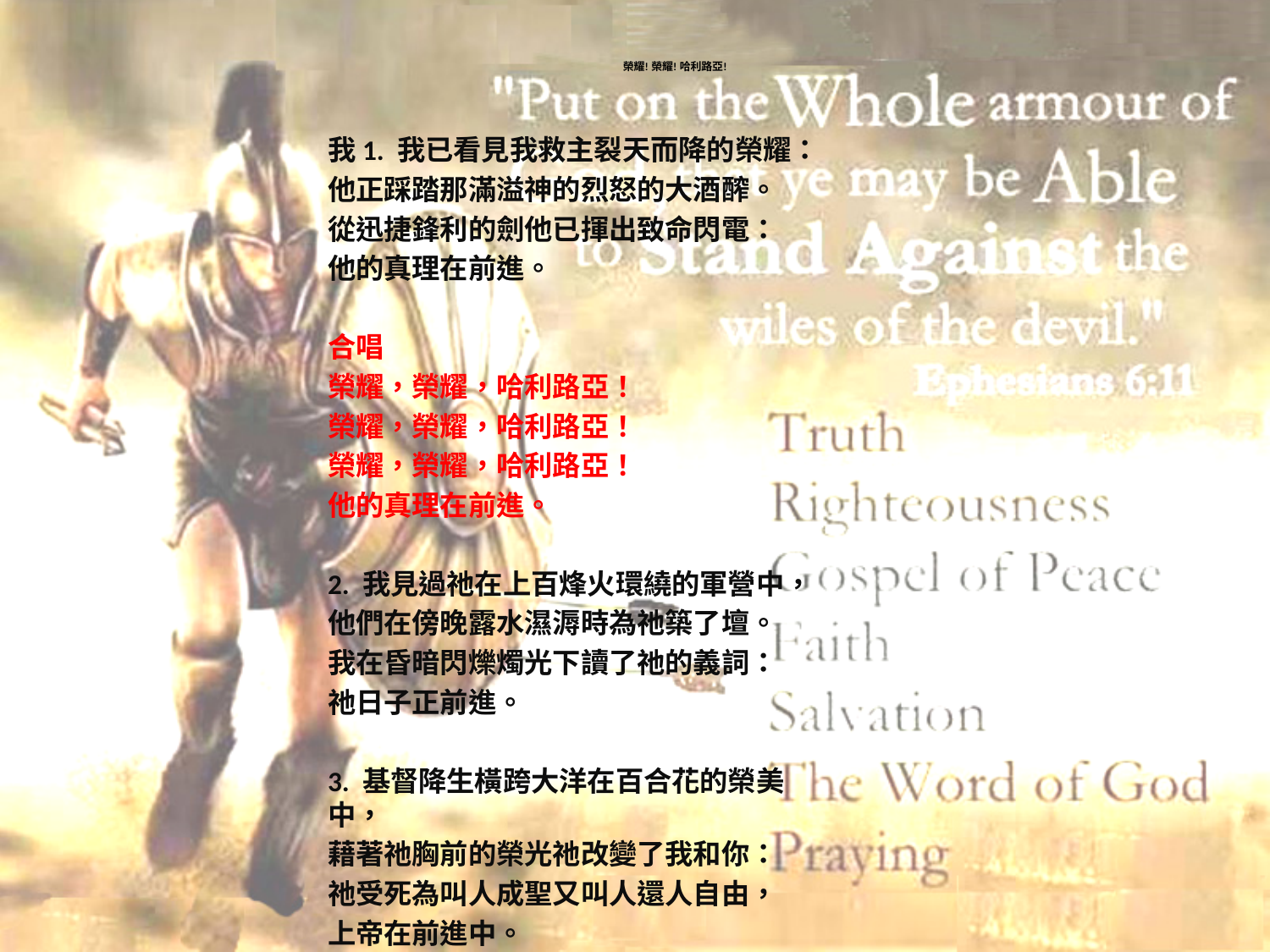

# 榮耀! 榮耀! 哈利路亞!
我1. 我已看見我救主裂天而降的榮耀：
他正踩踏那滿溢神的烈怒的大酒醡。
從迅捷鋒利的劍他已揮出致命閃電：
他的真理在前進。

合唱
榮耀，榮耀，哈利路亞！
榮耀，榮耀，哈利路亞！
榮耀，榮耀，哈利路亞！
他的真理在前進。

2. 我見過祂在上百烽火環繞的軍營中，
他們在傍晚露水濕溽時為祂築了壇。
我在昏暗閃爍燭光下讀了祂的義詞：
祂日子正前進。

3. 基督降生橫跨大洋在百合花的榮美中，
藉著祂胸前的榮光祂改變了我和你：
祂受死為叫人成聖又叫人還人自由，
上帝在前進中。